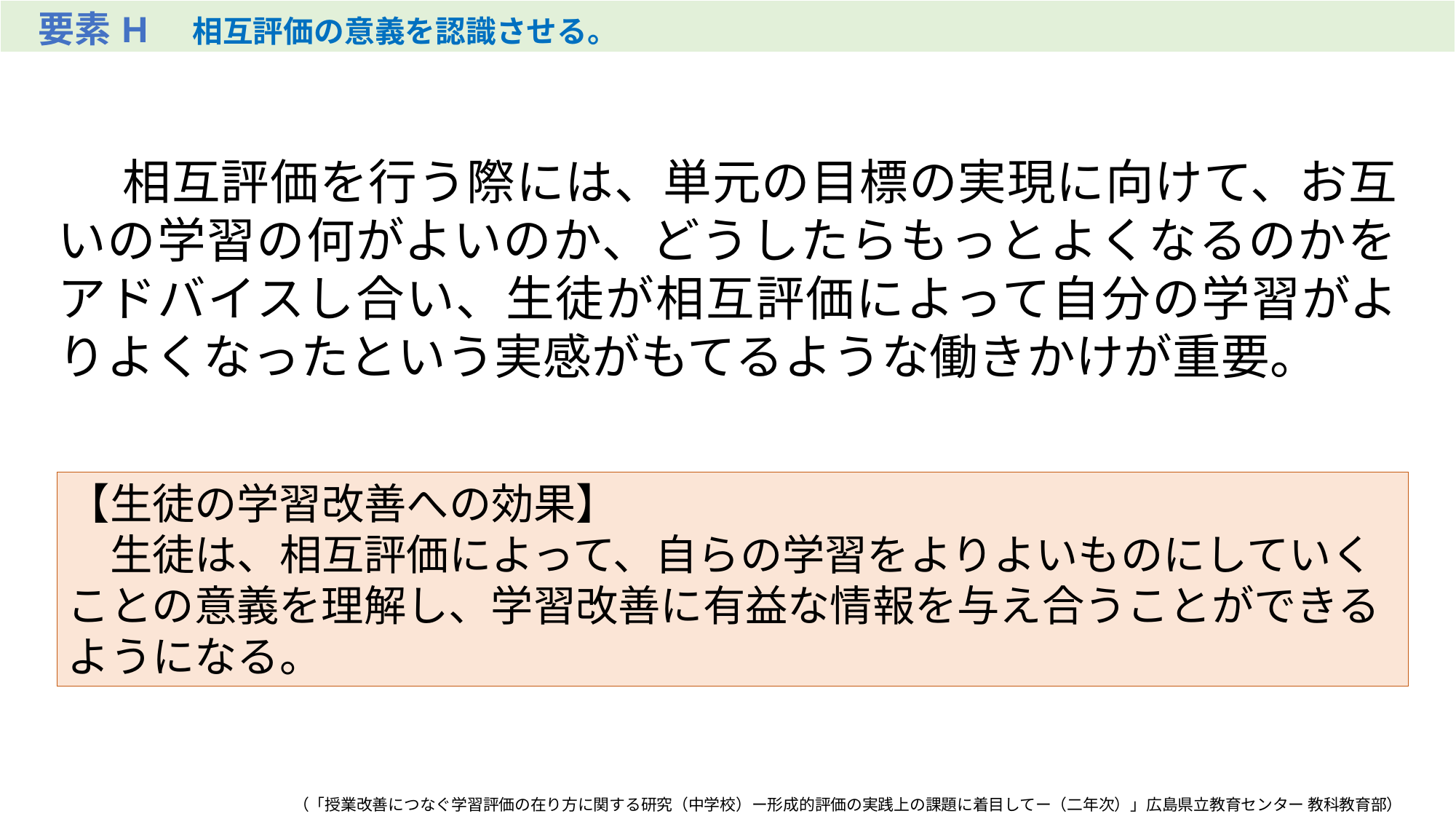

| 要素H　相互評価の意義を認識させる。 |
| --- |
　相互評価を行う際には、単元の目標の実現に向けて、お互いの学習の何がよいのか、どうしたらもっとよくなるのかをアドバイスし合い、生徒が相互評価によって自分の学習がよりよくなったという実感がもてるような働きかけが重要。
【生徒の学習改善への効果】
　生徒は、相互評価によって、自らの学習をよりよいものにしていくことの意義を理解し、学習改善に有益な情報を与え合うことができるようになる。
（「授業改善につなぐ学習評価の在り方に関する研究（中学校）ー形成的評価の実践上の課題に着目してー（二年次）」広島県立教育センター 教科教育部）